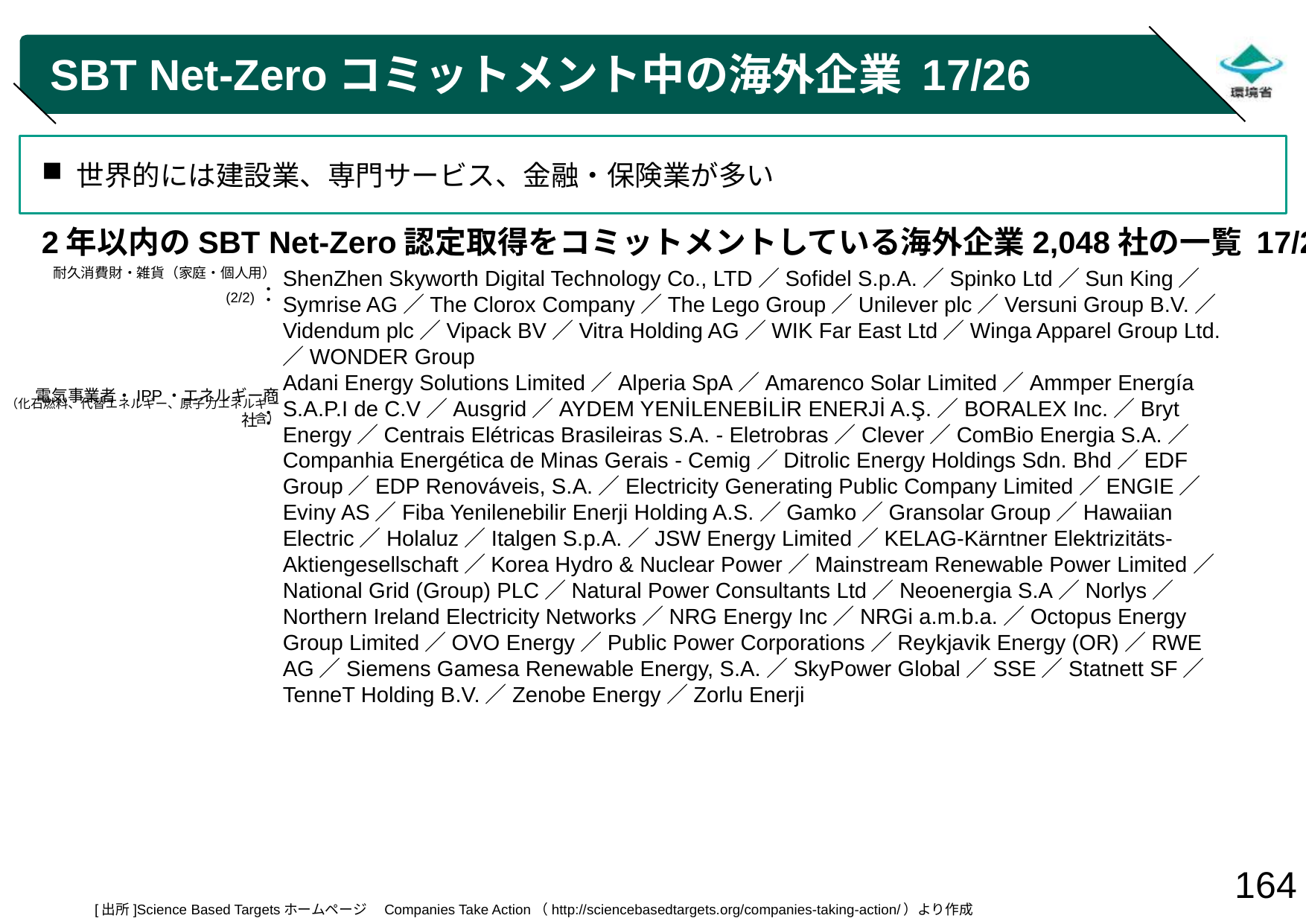

# SBT Net-Zeroコミットメント中の海外企業 17/26
世界的には建設業、専門サービス、金融・保険業が多い
2年以内のSBT Net-Zero認定取得をコミットメントしている海外企業2,048社の一覧 17/26
耐久消費財・雑貨（家庭・個人用）(2/2)：

電気事業者・IPP・エネルギー商社：

ShenZhen Skyworth Digital Technology Co., LTD／Sofidel S.p.A.／Spinko Ltd／Sun King／Symrise AG／The Clorox Company／The Lego Group／Unilever plc／Versuni Group B.V.／Videndum plc／Vipack BV／Vitra Holding AG／WIK Far East Ltd／Winga Apparel Group Ltd.／WONDER Group
Adani Energy Solutions Limited／Alperia SpA／Amarenco Solar Limited／Ammper Energía S.A.P.I de C.V／Ausgrid／AYDEM YENİLENEBİLİR ENERJİ A.Ş.／BORALEX Inc.／Bryt Energy／Centrais Elétricas Brasileiras S.A. - Eletrobras／Clever／ComBio Energia S.A.／Companhia Energética de Minas Gerais - Cemig／Ditrolic Energy Holdings Sdn. Bhd／EDF Group／EDP Renováveis, S.A.／Electricity Generating Public Company Limited／ENGIE／Eviny AS／Fiba Yenilenebilir Enerji Holding A.S.／Gamko／Gransolar Group／Hawaiian Electric／Holaluz／Italgen S.p.A.／JSW Energy Limited／KELAG-Kärntner Elektrizitäts-Aktiengesellschaft／Korea Hydro & Nuclear Power／Mainstream Renewable Power Limited／National Grid (Group) PLC／Natural Power Consultants Ltd／Neoenergia S.A／Norlys／Northern Ireland Electricity Networks／NRG Energy Inc／NRGi a.m.b.a.／Octopus Energy Group Limited／OVO Energy／Public Power Corporations／Reykjavik Energy (OR)／RWE AG／Siemens Gamesa Renewable Energy, S.A.／SkyPower Global／SSE／Statnett SF／TenneT Holding B.V.／Zenobe Energy／Zorlu Enerji

（化石燃料、代替エネルギー、原子力エネルギー含）
[出所]Science Based Targetsホームページ　Companies Take Action（http://sciencebasedtargets.org/companies-taking-action/）より作成